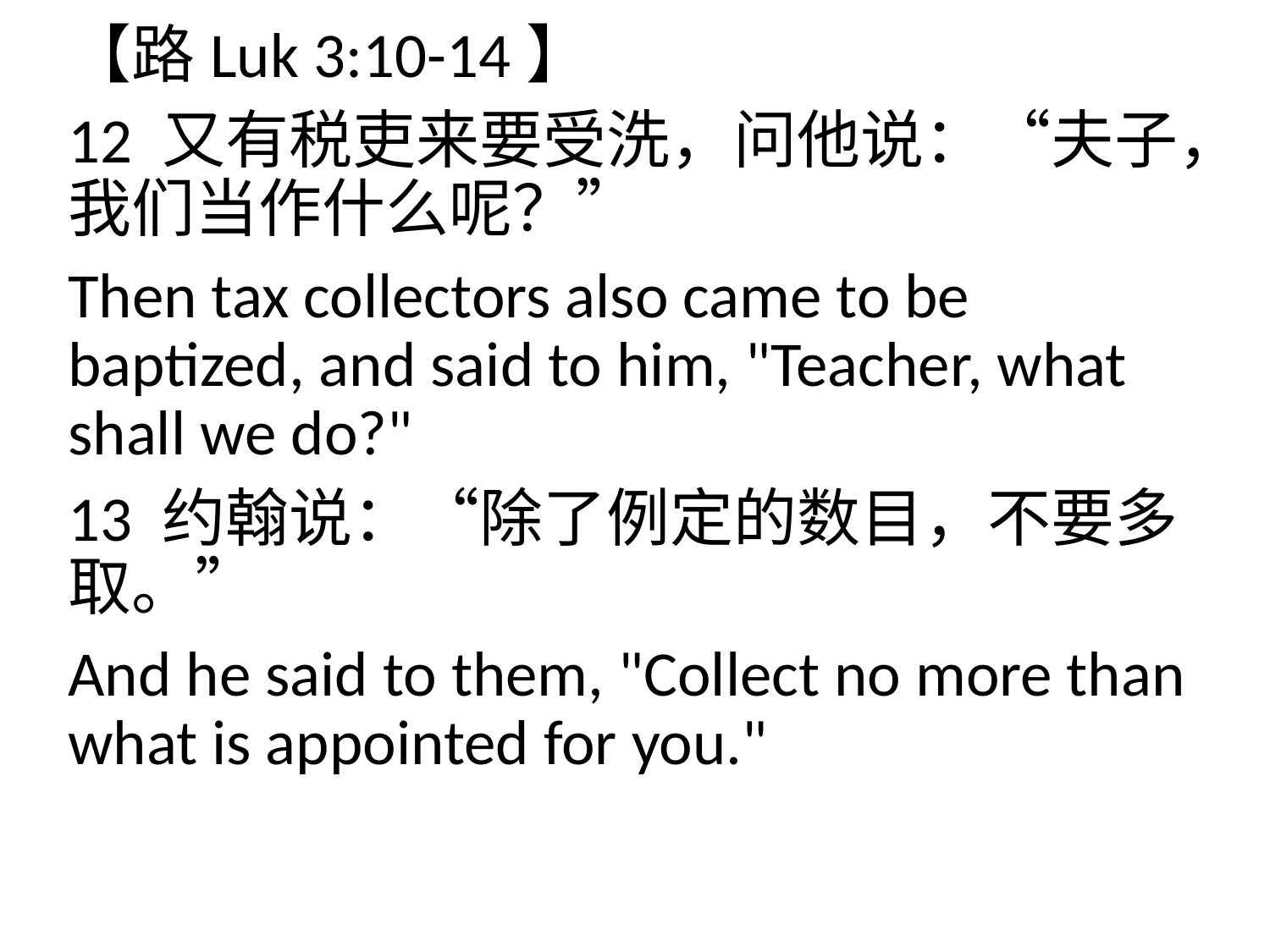

【路Luk 3:10-14】
12 又有税吏来要受洗，问他说：“夫子，我们当作什么呢？”
Then tax collectors also came to be baptized, and said to him, "Teacher, what shall we do?"
13 约翰说：“除了例定的数目，不要多取。”
And he said to them, "Collect no more than what is appointed for you."